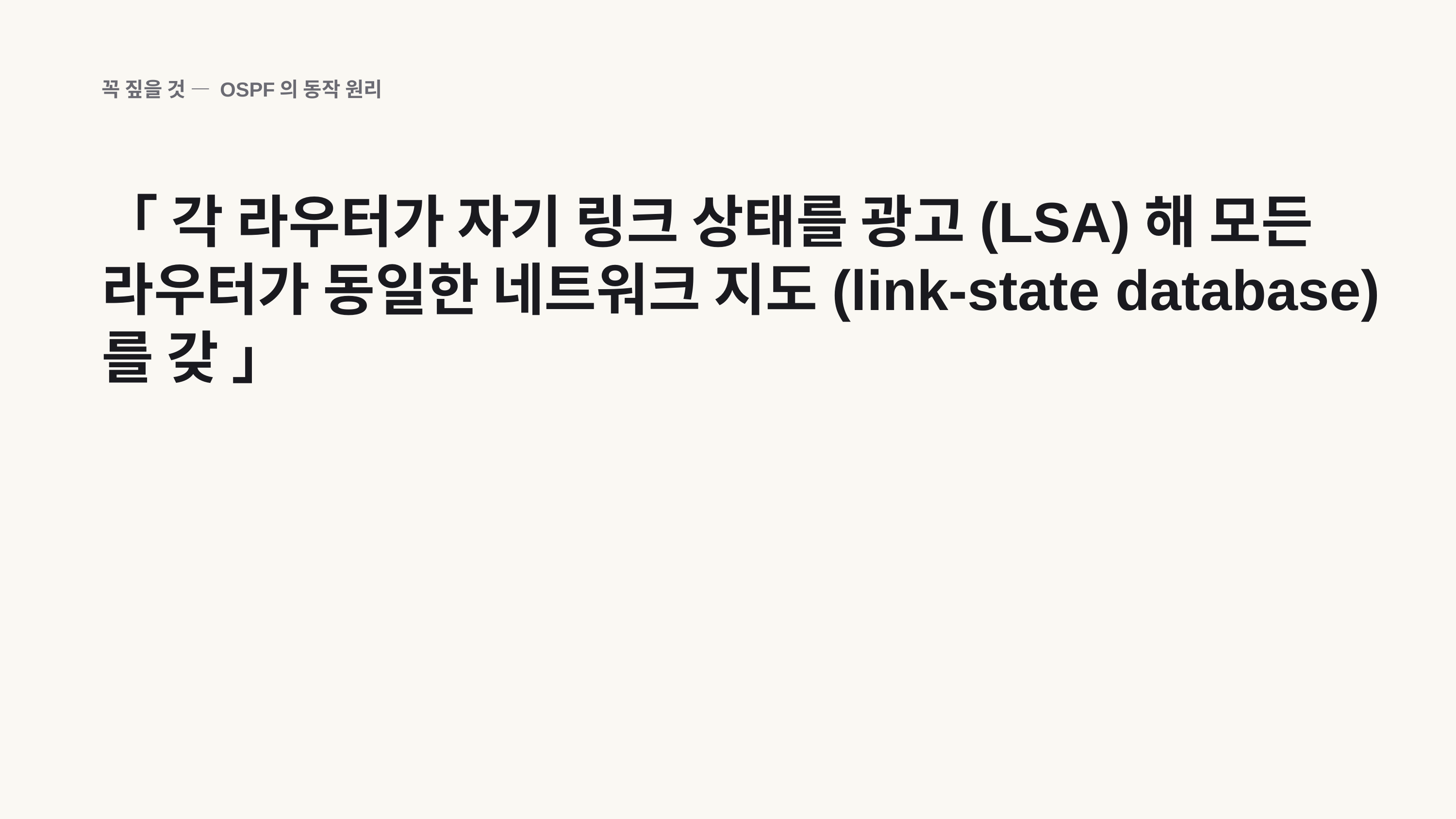

꼭 짚을 것 — OSPF의 동작 원리
「 각 라우터가 자기 링크 상태를 광고(LSA)해 모든 라우터가 동일한 네트워크 지도(link-state database)를 갖 」